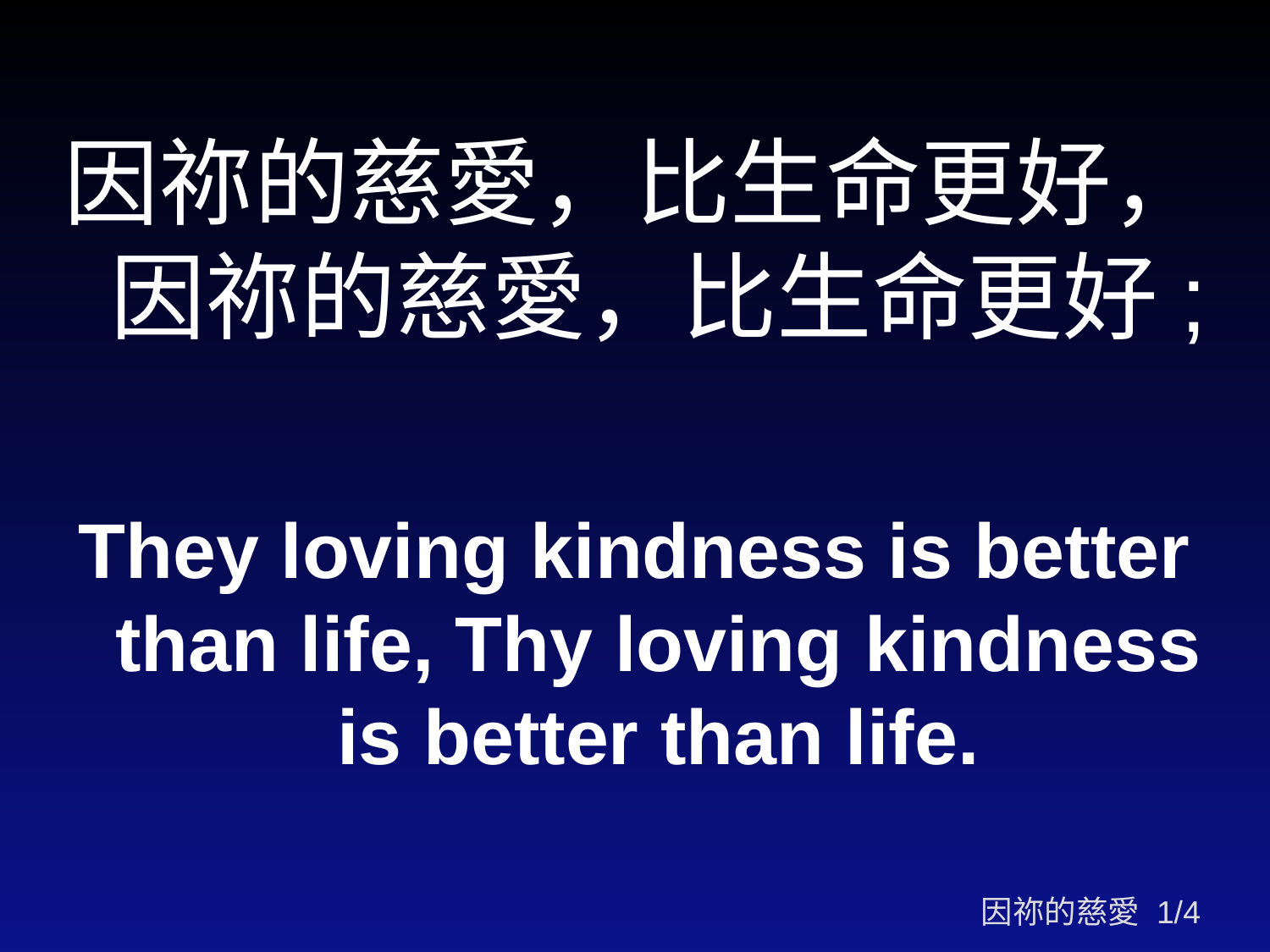

因祢的慈愛，比生命更好，
因祢的慈愛，比生命更好;

They loving kindness is better than life, Thy loving kindness is better than life.
因祢的慈愛 1/4